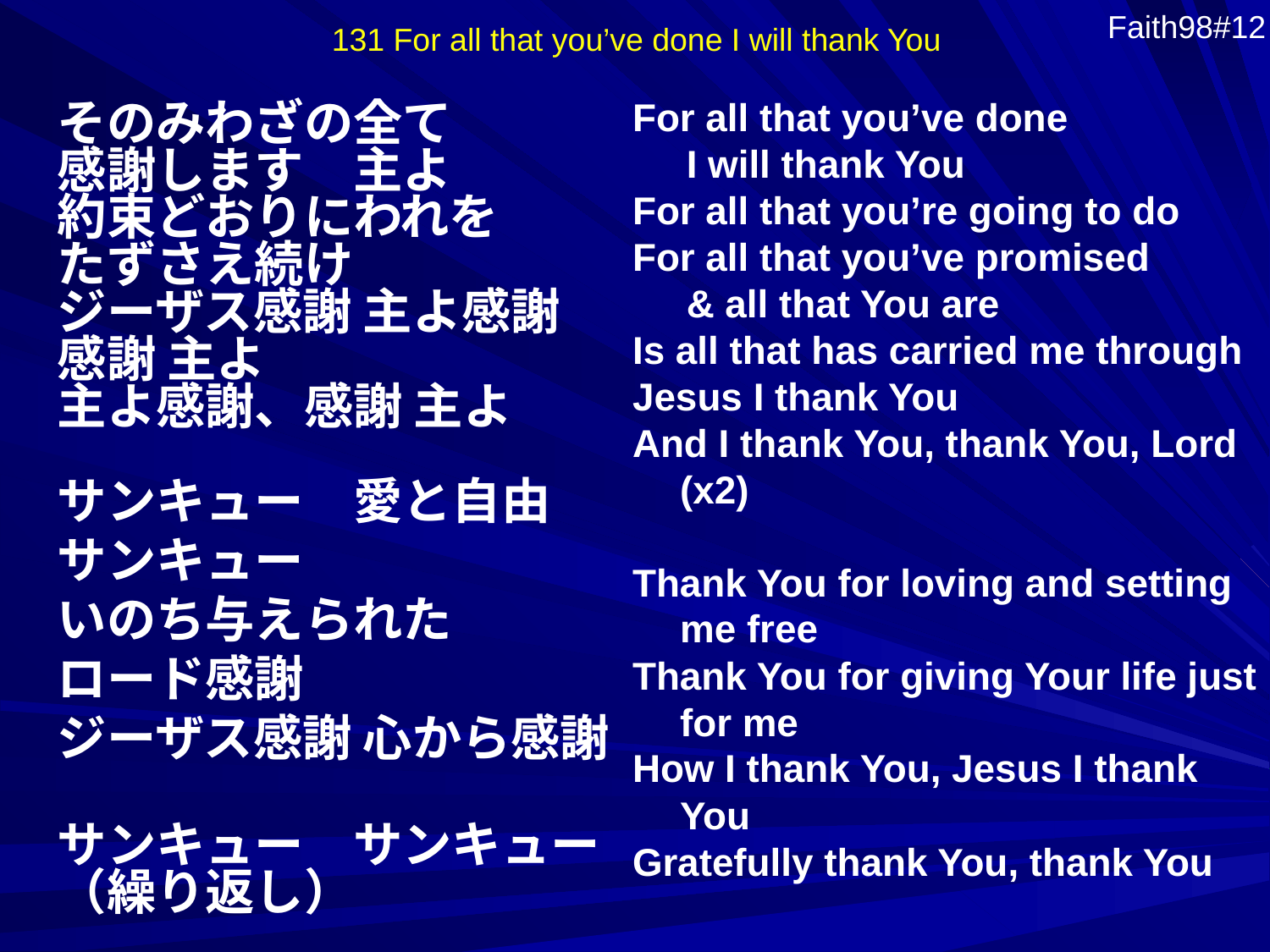

131 For all that you’ve done I will thank You
Faith98#12
For all that you’ve done
     I will thank You
For all that you’re going to do
For all that you’ve promised
     & all that You are
Is all that has carried me through
Jesus I thank You
And I thank You, thank You, Lord (x2)

Thank You for loving and setting me free
Thank You for giving Your life just for me
How I thank You, Jesus I thank You
Gratefully thank You, thank You

そのみわざの全て
感謝します　主よ
約束どおりにわれを
たずさえ続け
ジーザス感謝 主よ感謝
感謝 主よ
主よ感謝、感謝 主よ

サンキュー　愛と自由
サンキュー
いのち与えられた
ロード感謝
ジーザス感謝 心から感謝

サンキュー　サンキュー
（繰り返し）